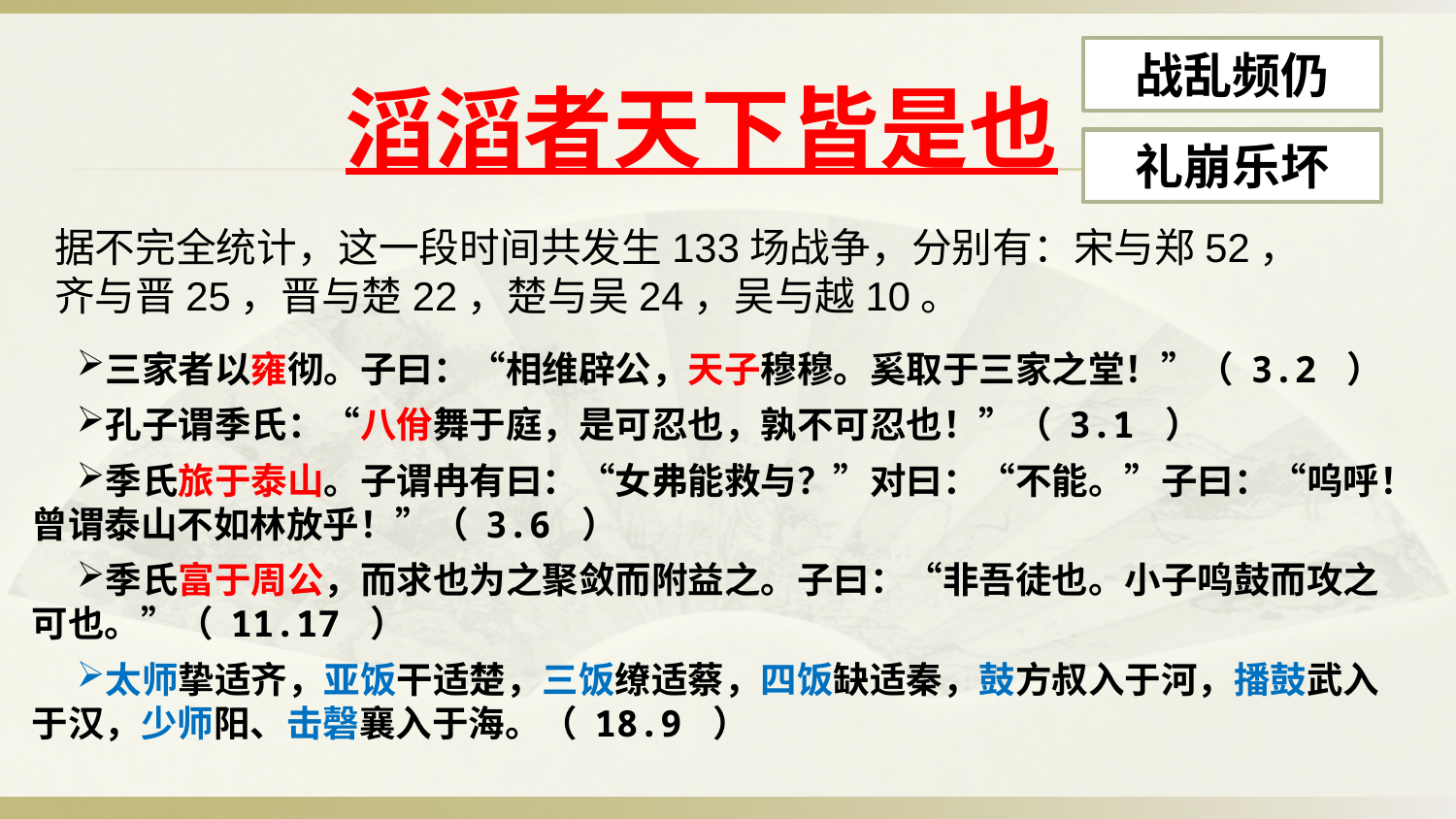

战乱频仍
滔滔者天下皆是也
礼崩乐坏
据不完全统计，这一段时间共发生133场战争，分别有：宋与郑52，齐与晋25，晋与楚22，楚与吴24，吴与越10。
三家者以雍彻。子曰：“相维辟公，天子穆穆。奚取于三家之堂！”（ 3.2 ）
孔子谓季氏：“八佾舞于庭，是可忍也，孰不可忍也！”（ 3.1 ）
季氏旅于泰山。子谓冉有曰：“女弗能救与？”对曰：“不能。”子曰：“呜呼！曾谓泰山不如林放乎！”（ 3.6 ）
季氏富于周公，而求也为之聚敛而附益之。子曰：“非吾徒也。小子鸣鼓而攻之可也。”（ 11.17 ）
太师挚适齐，亚饭干适楚，三饭缭适蔡，四饭缺适秦，鼓方叔入于河，播鼓武入于汉，少师阳、击磬襄入于海。（ 18.9 ）